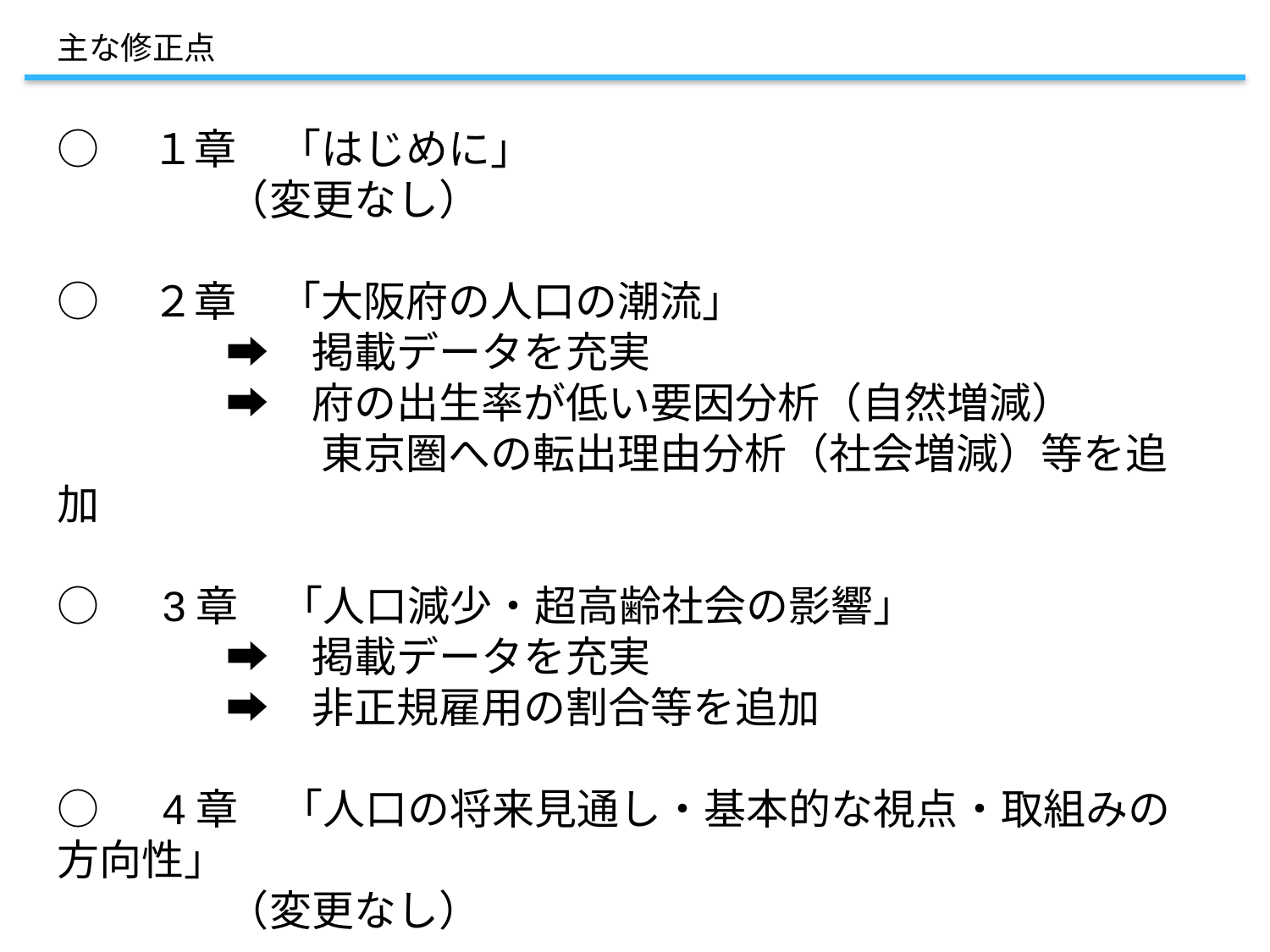

主な修正点
○　１章　「はじめに」
　　　　（変更なし）

○　２章　「大阪府の人口の潮流」
　　　　➡　掲載データを充実
　　　　➡　府の出生率が低い要因分析（自然増減）
　　　　　　 東京圏への転出理由分析（社会増減）等を追加

○　3章　「人口減少・超高齢社会の影響」
　　　　➡　掲載データを充実
　　　　➡　非正規雇用の割合等を追加

○　4章　「人口の将来見通し・基本的な視点・取組みの方向性」
　　　　（変更なし）